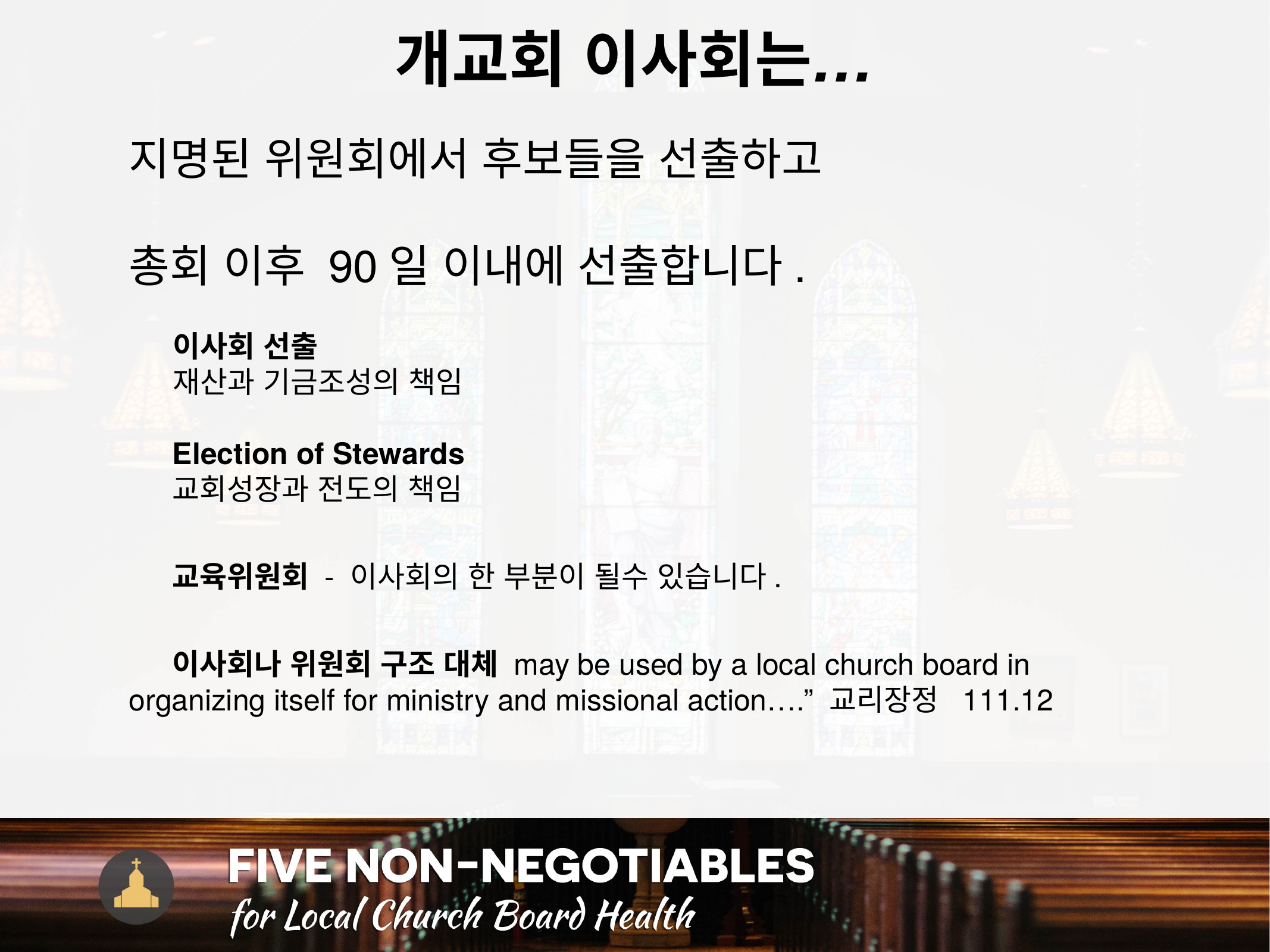

# 개교회 이사회는…

지명된 위원회에서 후보들을 선출하고

총회 이후 90일 이내에 선출합니다.

이사회 선출
재산과 기금조성의 책임

Election of Stewards
교회성장과 전도의 책임
교육위원회 - 이사회의 한 부분이 될수 있습니다.
이사회나 위원회 구조 대체 may be used by a local church board in organizing itself for ministry and missional action….” 교리장정  111.12